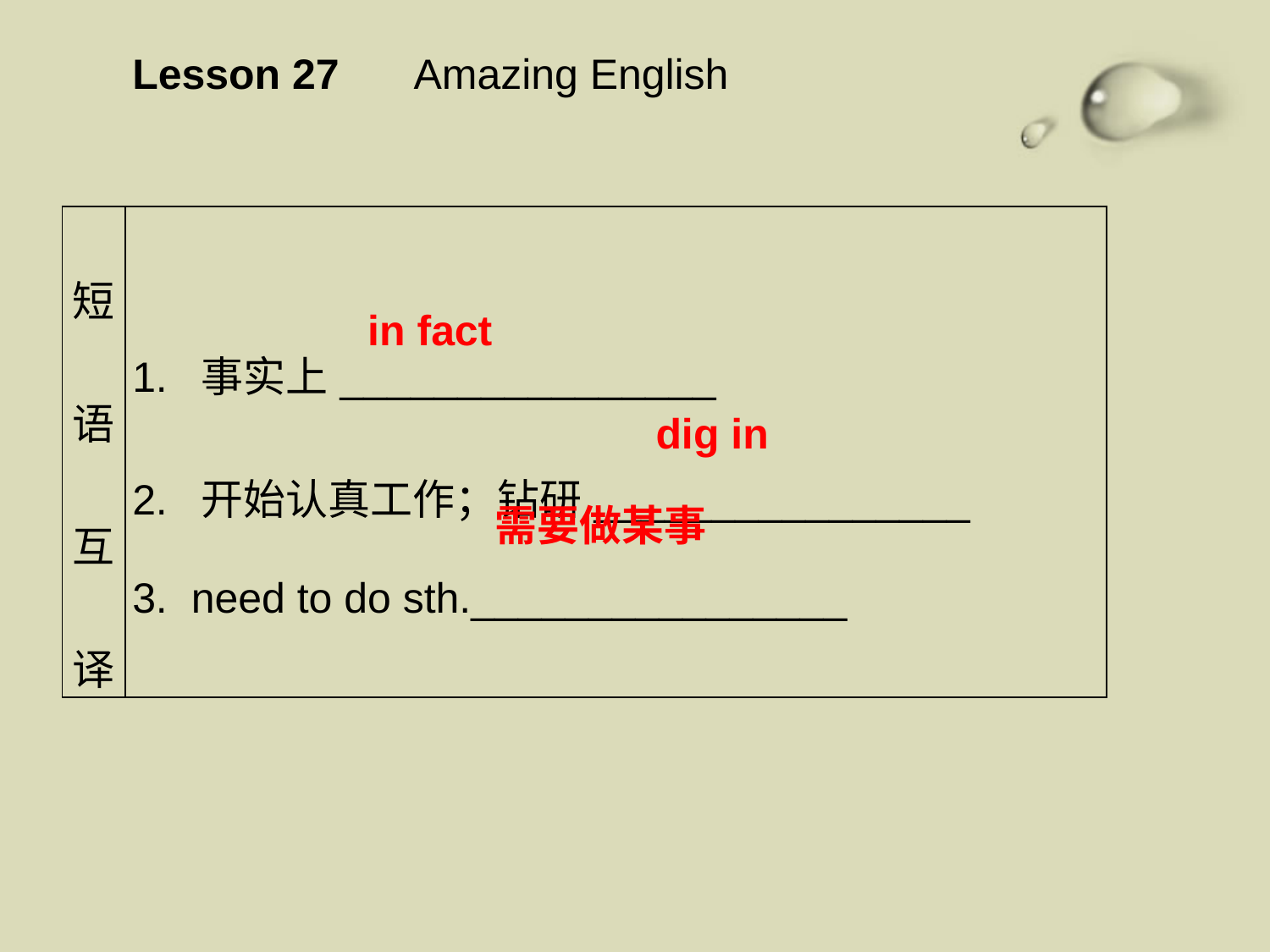

Lesson 27 　Amazing English
| 短语 互译 | 1. 事实上\_\_\_\_\_\_\_\_\_\_\_\_\_\_\_\_ 2. 开始认真工作；钻研\_\_\_\_\_\_\_\_\_\_\_\_\_\_\_\_ 3. need to do sth.\_\_\_\_\_\_\_\_\_\_\_\_\_\_\_\_ |
| --- | --- |
in fact
dig in
需要做某事